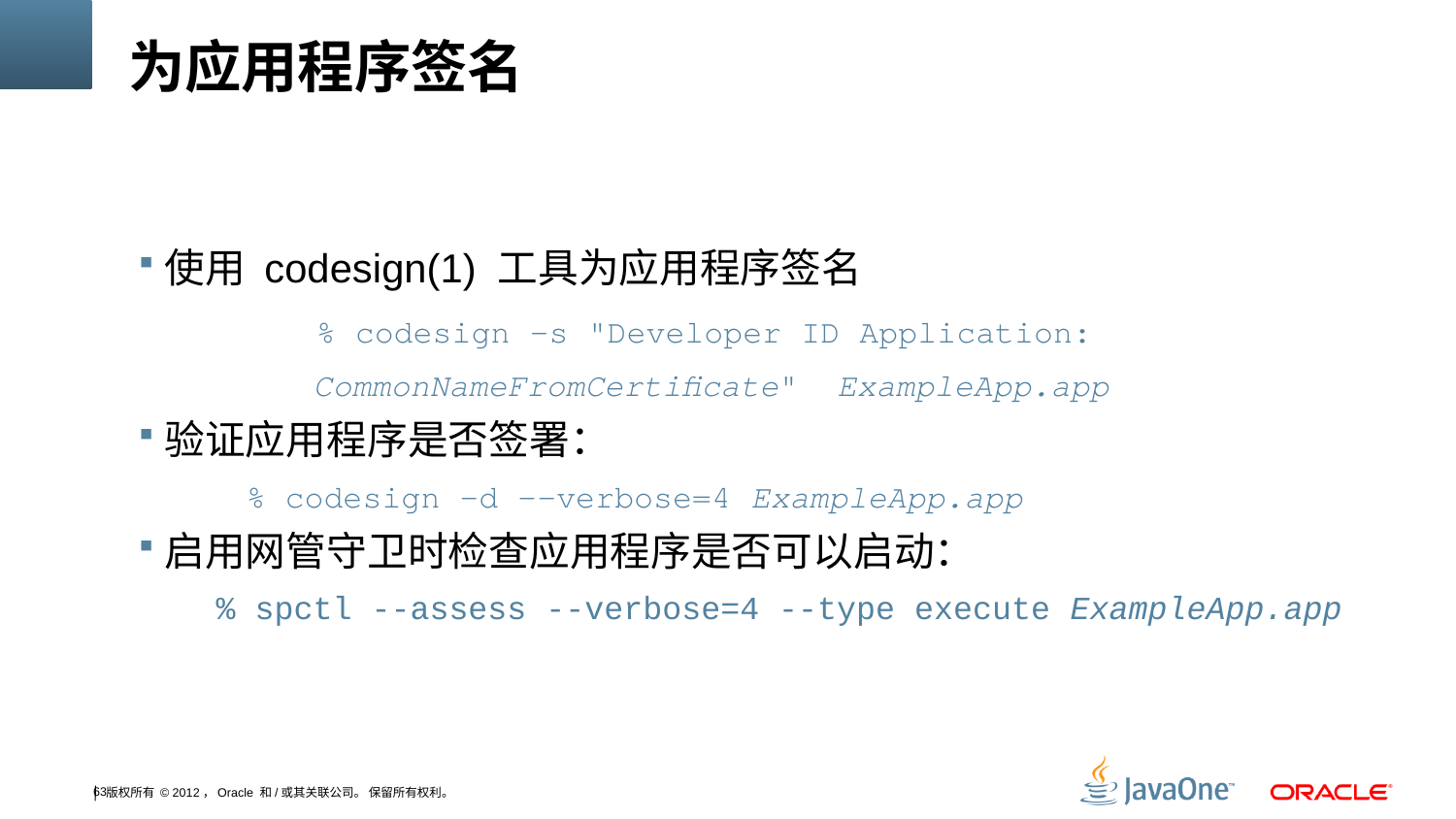

# 为应用程序签名

使用 codesign(1) 工具为应用程序签名
              % codesign -s "Developer ID Application:
         CommonNameFromCertificate"  ExampleApp.app
验证应用程序是否签署：
            % codesign -d --verbose=4 ExampleApp.app
启用网管守卫时检查应用程序是否可以启动：
    % spctl --assess --verbose=4 --type execute ExampleApp.app